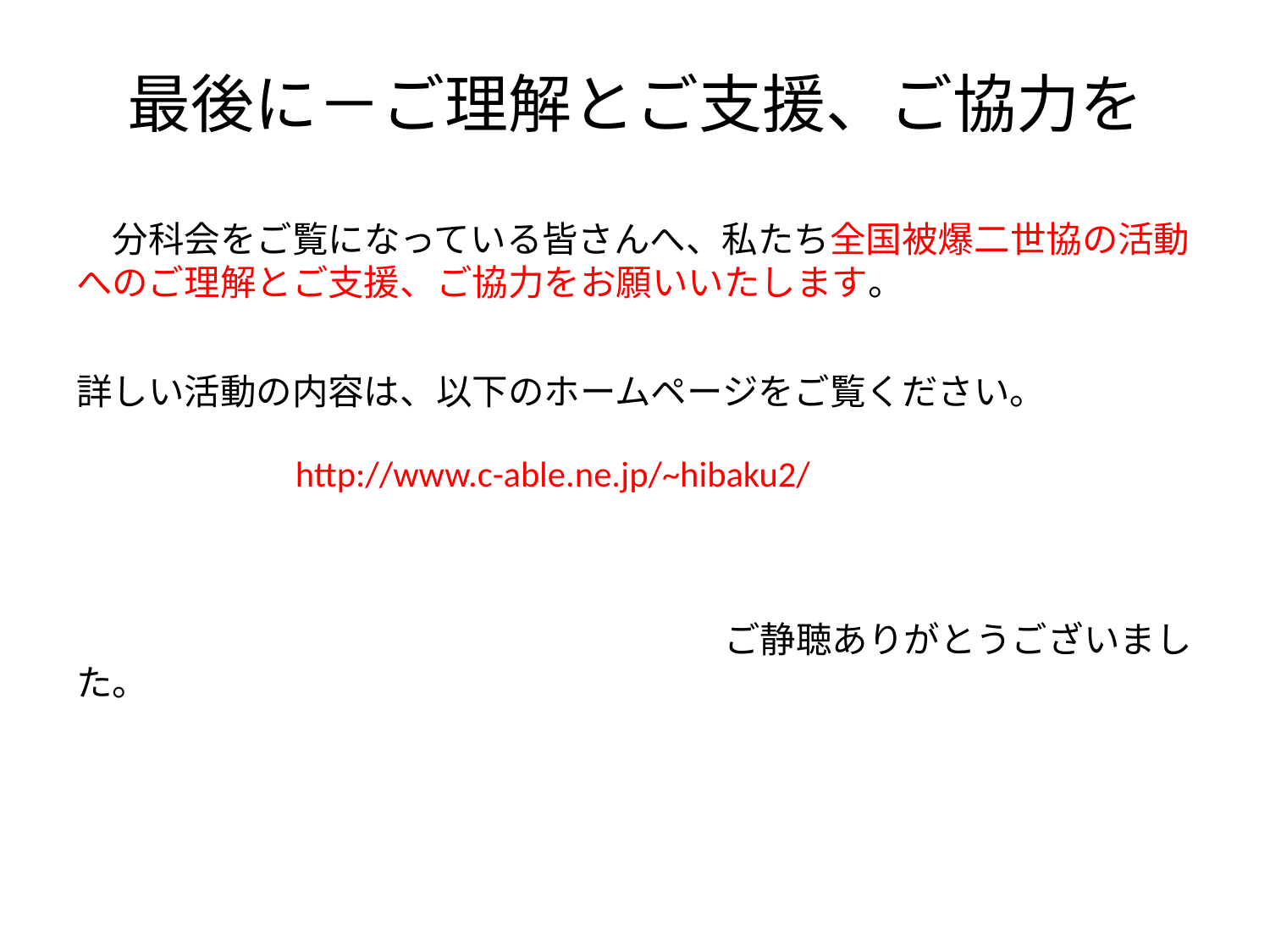

# 最後に－ご理解とご支援、ご協力を

　分科会をご覧になっている皆さんへ、私たち全国被爆二世協の活動へのご理解とご支援、ご協力をお願いいたします。

詳しい活動の内容は、以下のホームページをご覧ください。

　　　　　　http://www.c-able.ne.jp/~hibaku2/

　　　　　　　　　　　　　　　　　　ご静聴ありがとうございました。